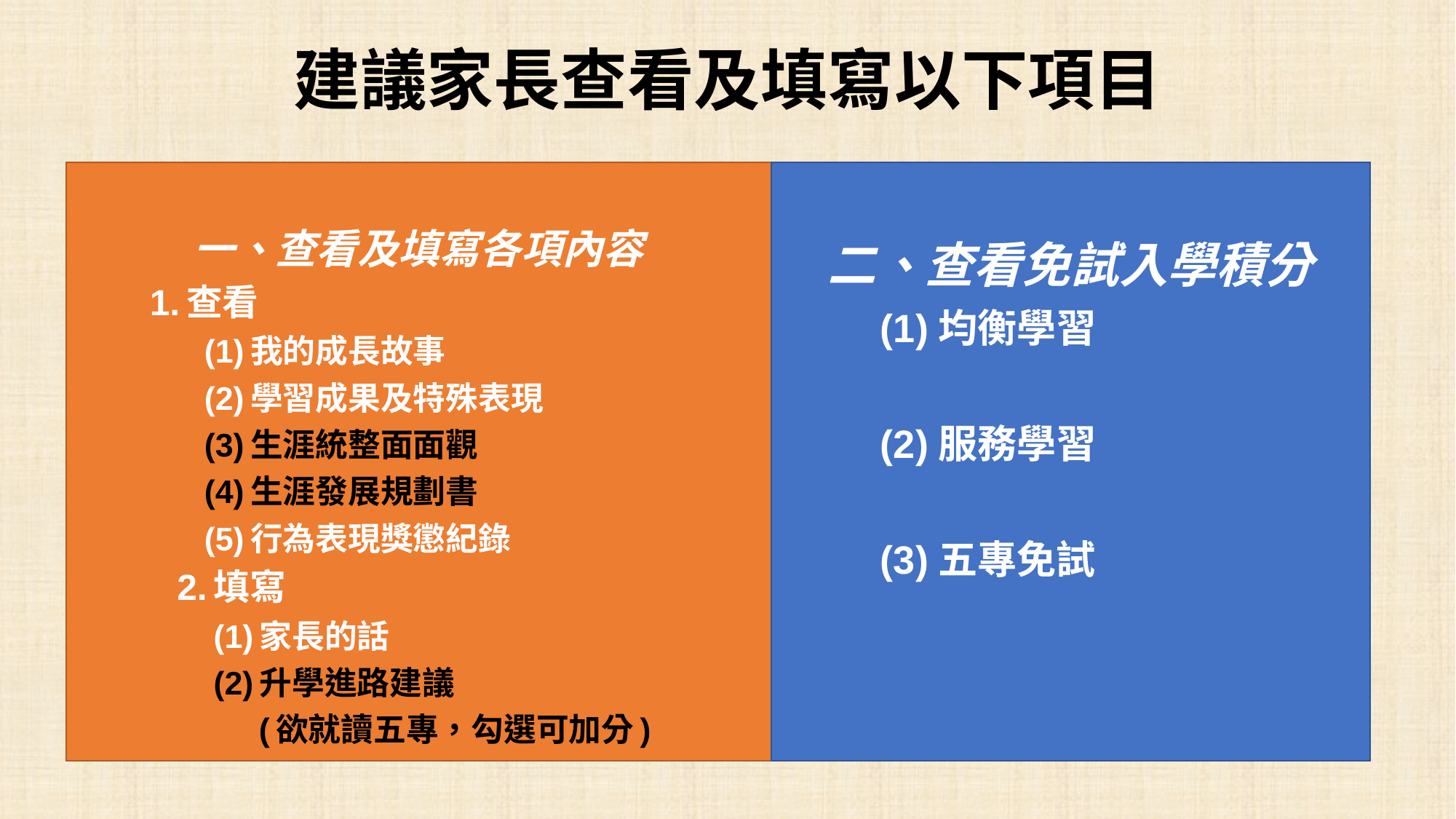

# 建議家長查看及填寫以下項目

一、查看及填寫各項內容
          1.查看
              (1)我的成長故事
              (2)學習成果及特殊表現
              (3)生涯統整面面觀
              (4)生涯發展規劃書
              (5)行為表現獎懲紀錄
           2.填寫
               (1)家長的話
               (2)升學進路建議
                    (欲就讀五專，勾選可加分)

二、查看免試入學積分
         (1)均衡學習

         (2)服務學習

         (3)五專免試